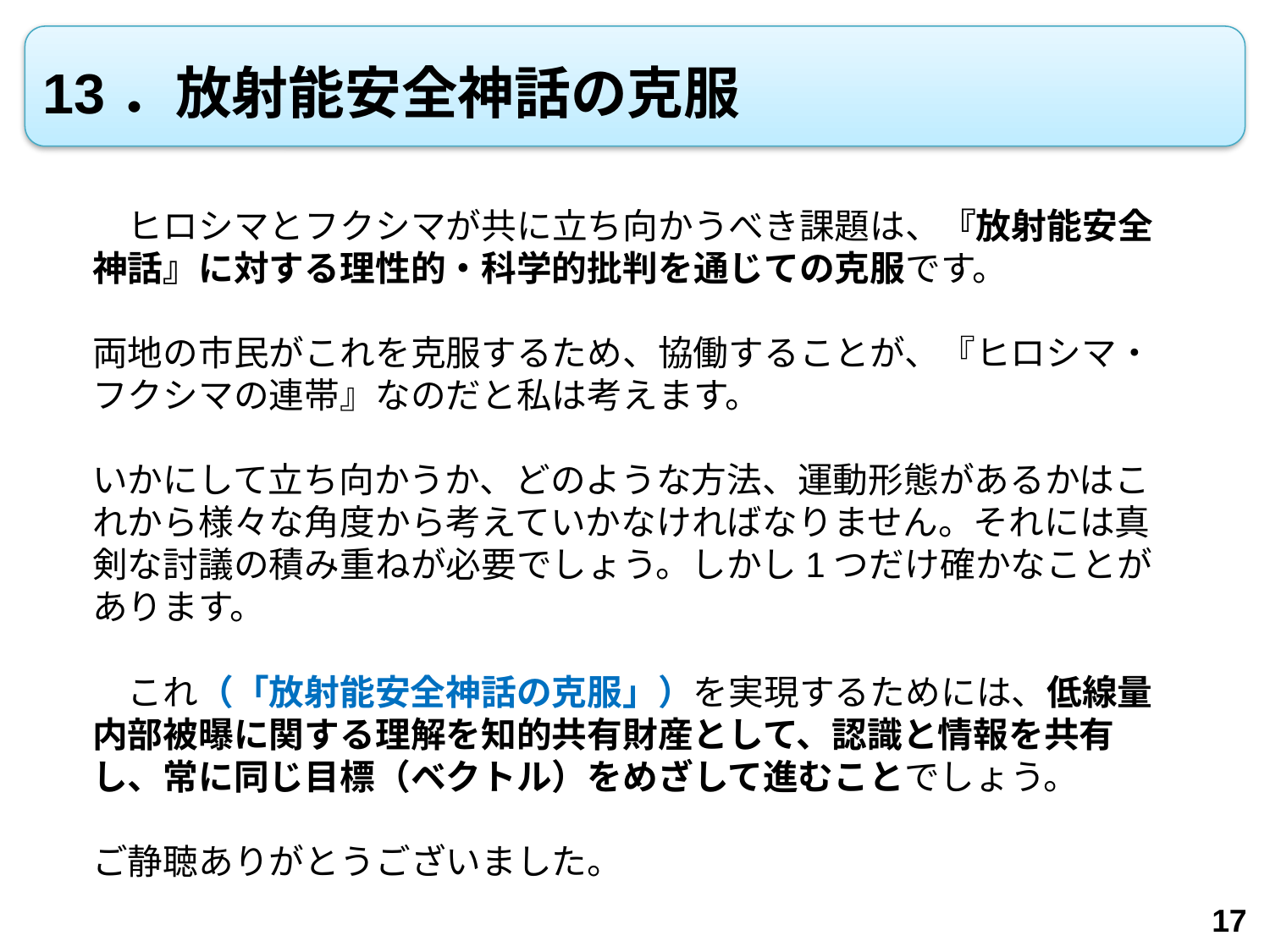

13．放射能安全神話の克服

　ヒロシマとフクシマが共に立ち向かうべき課題は、『放射能安全神話』に対する理性的・科学的批判を通じての克服です。

両地の市民がこれを克服するため、協働することが、『ヒロシマ・フクシマの連帯』なのだと私は考えます。

いかにして立ち向かうか、どのような方法、運動形態があるかはこれから様々な角度から考えていかなければなりません。それには真剣な討議の積み重ねが必要でしょう。しかし1つだけ確かなことがあります。

　これ（「放射能安全神話の克服」）を実現するためには、低線量内部被曝に関する理解を知的共有財産として、認識と情報を共有し、常に同じ目標（ベクトル）をめざして進むことでしょう。

ご静聴ありがとうございました。
17